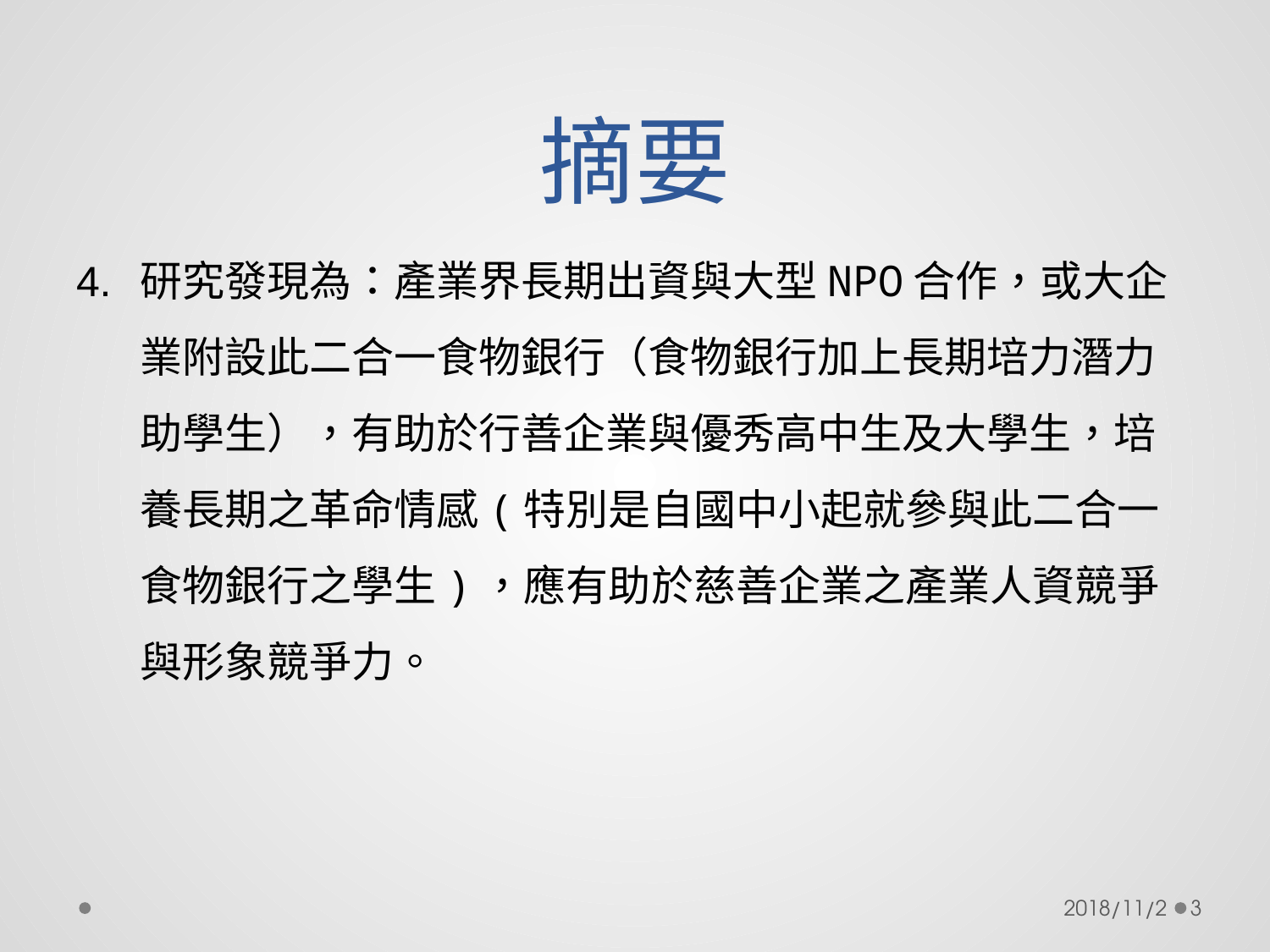

# 摘要
研究發現為：產業界長期出資與大型NPO合作，或大企業附設此二合一食物銀行（食物銀行加上長期培力潛力助學生），有助於行善企業與優秀高中生及大學生，培養長期之革命情感(特別是自國中小起就參與此二合一食物銀行之學生)，應有助於慈善企業之產業人資競爭與形象競爭力。
2018/11/2
3